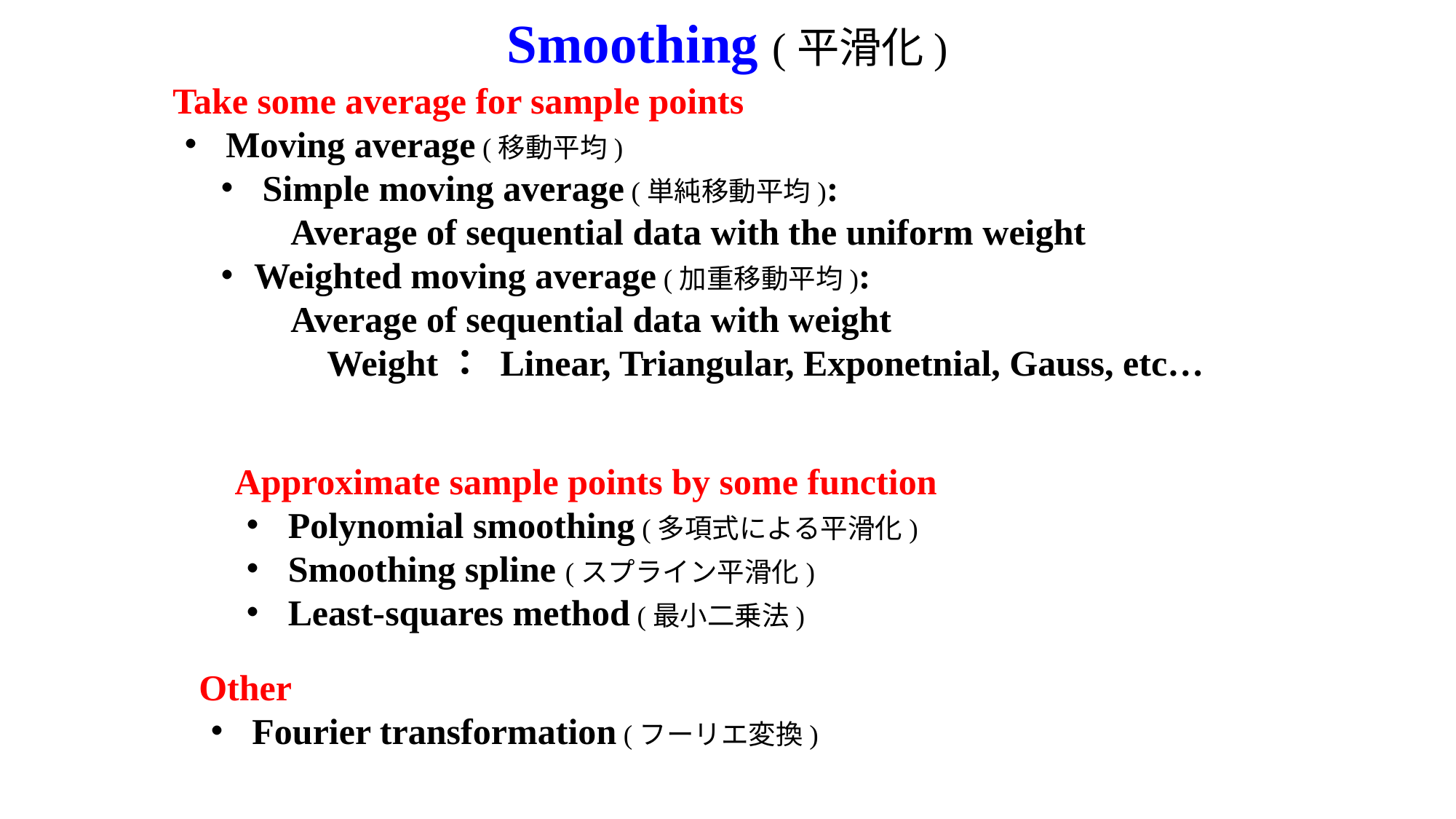

# Smoothing (平滑化)
Take some average for sample points
・ Moving average (移動平均)
　・ Simple moving average (単純移動平均):
　　　Average of sequential data with the uniform weight
　・Weighted moving average (加重移動平均):
　　　Average of sequential data with weight
　　　　Weight： Linear, Triangular, Exponetnial, Gauss, etc…
Approximate sample points by some function
・ Polynomial smoothing (多項式による平滑化)
・ Smoothing spline (スプライン平滑化)
・ Least-squares method (最小二乗法)
Other
・ Fourier transformation (フーリエ変換)